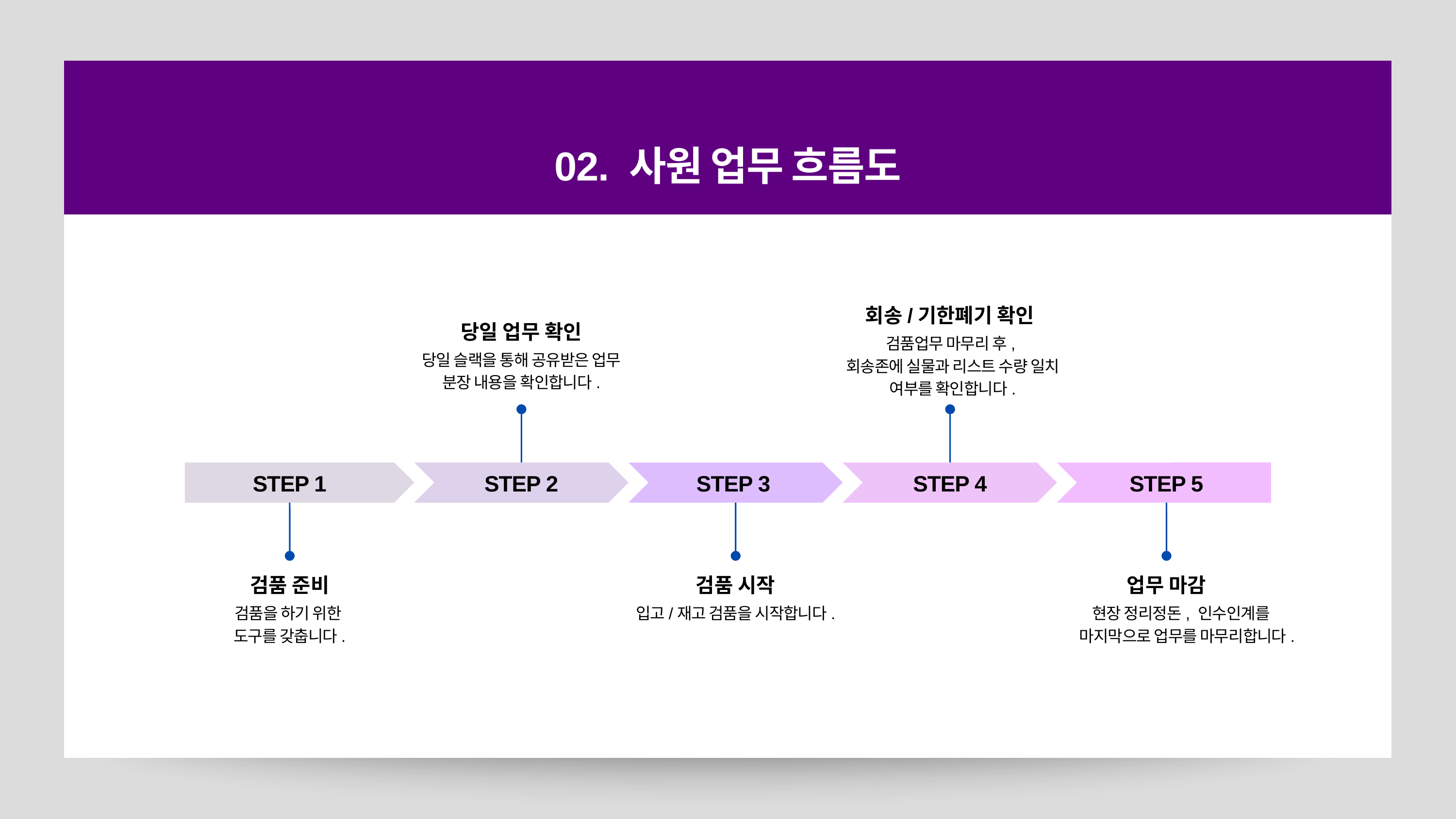

02. 사원 업무 흐름도
회송/기한폐기 확인
당일 업무 확인
검품업무 마무리 후,
회송존에 실물과 리스트 수량 일치 여부를 확인합니다.
당일 슬랙을 통해 공유받은 업무 분장 내용을 확인합니다.

STEP 1
STEP 2
STEP 3
STEP 4
STEP 5

검품 준비
검품 시작
업무 마감
검품을 하기 위한
도구를 갖춥니다.
입고/재고 검품을 시작합니다.
현장 정리정돈, 인수인계를
 마지막으로 업무를 마무리합니다.